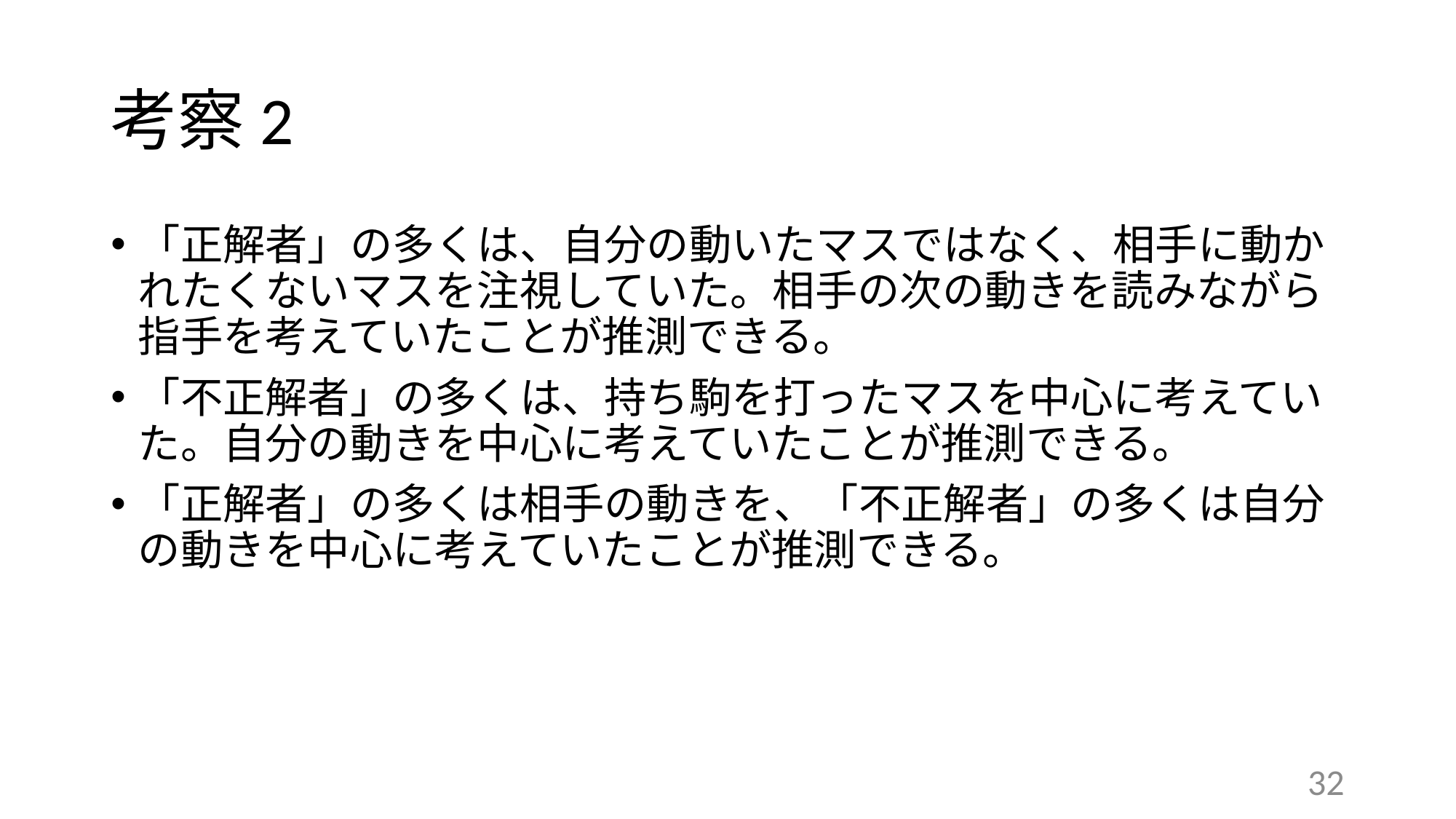

# 考察2
「正解者」の多くは、自分の動いたマスではなく、相手に動かれたくないマスを注視していた。相手の次の動きを読みながら指手を考えていたことが推測できる。
「不正解者」の多くは、持ち駒を打ったマスを中心に考えていた。自分の動きを中心に考えていたことが推測できる。
「正解者」の多くは相手の動きを、「不正解者」の多くは自分の動きを中心に考えていたことが推測できる。
32